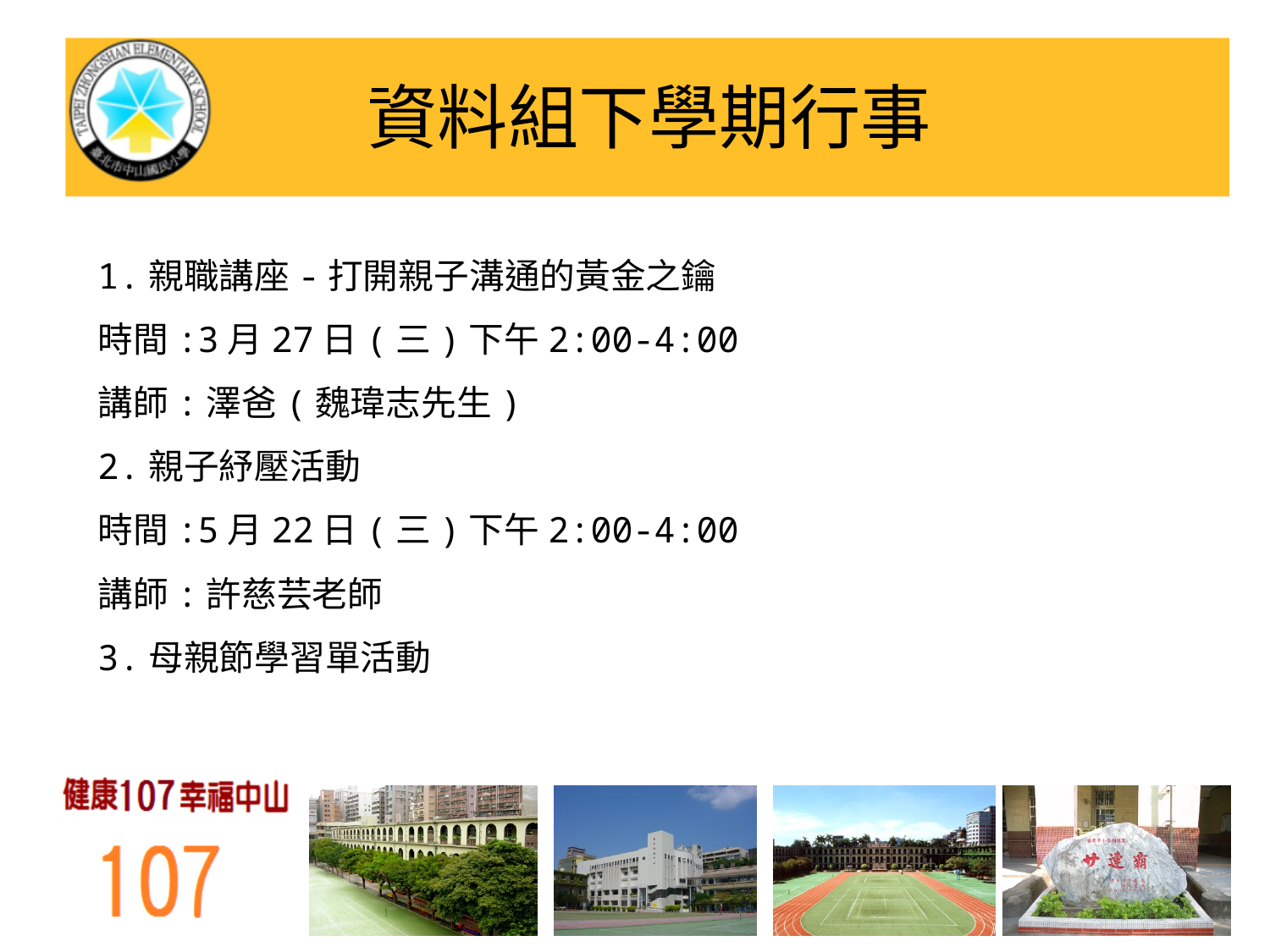

# 資料組下學期行事
1.親職講座-打開親子溝通的黃金之鑰
時間:3月27日(三)下午2:00-4:00
講師:澤爸(魏瑋志先生)
2.親子紓壓活動
時間:5月22日(三)下午2:00-4:00
講師:許慈芸老師
3.母親節學習單活動